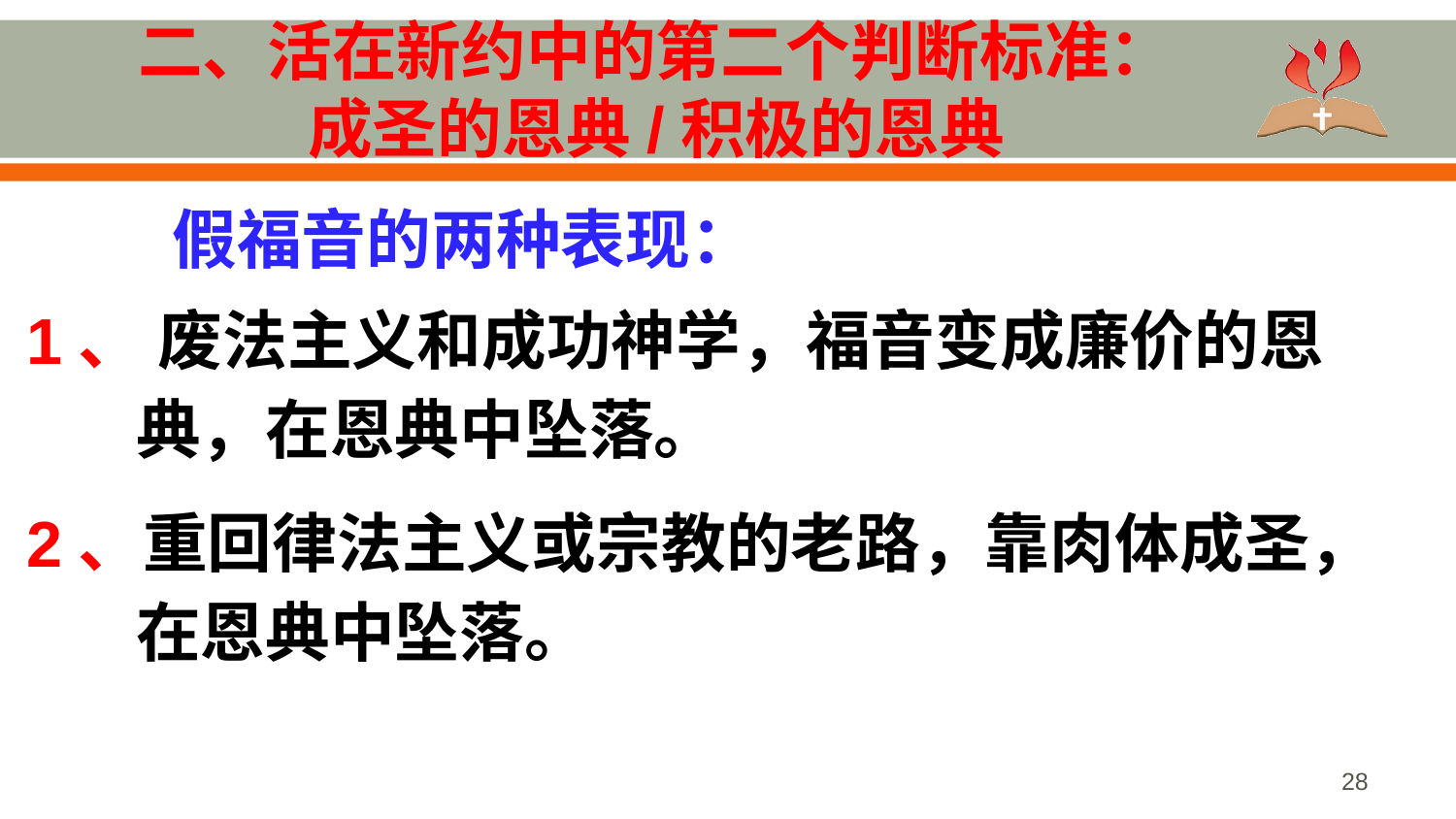

# 二、活在新约中的第二个判断标准： 成圣的恩典/积极的恩典
	假福音的两种表现：
1、 废法主义和成功神学，福音变成廉价的恩典，在恩典中坠落。
2、重回律法主义或宗教的老路，靠肉体成圣，在恩典中坠落。

28